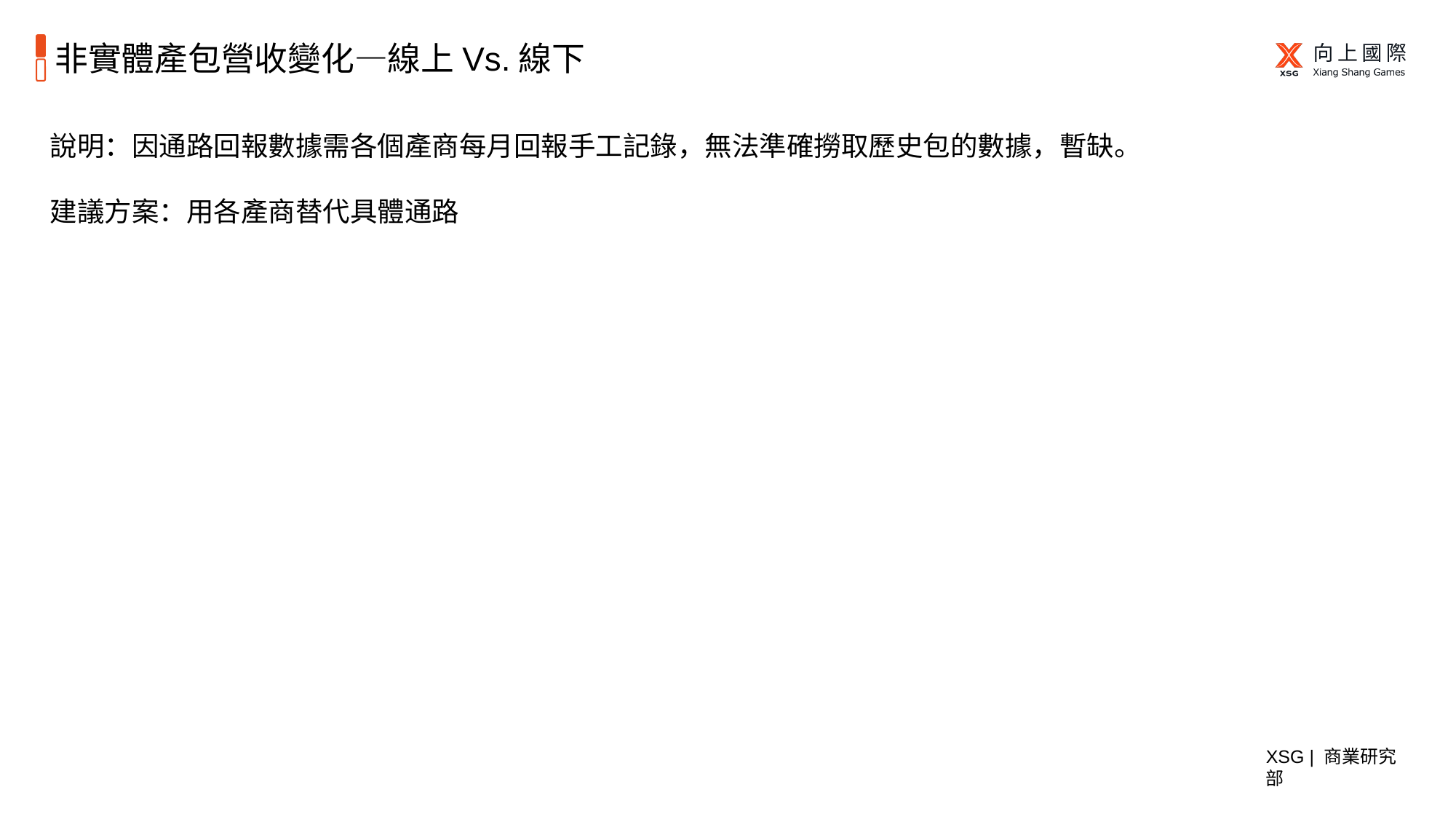

# 非實體產包營收變化—線上Vs.線下
說明：因通路回報數據需各個產商每月回報手工記錄，無法準確撈取歷史包的數據，暫缺。

建議方案：用各產商替代具體通路